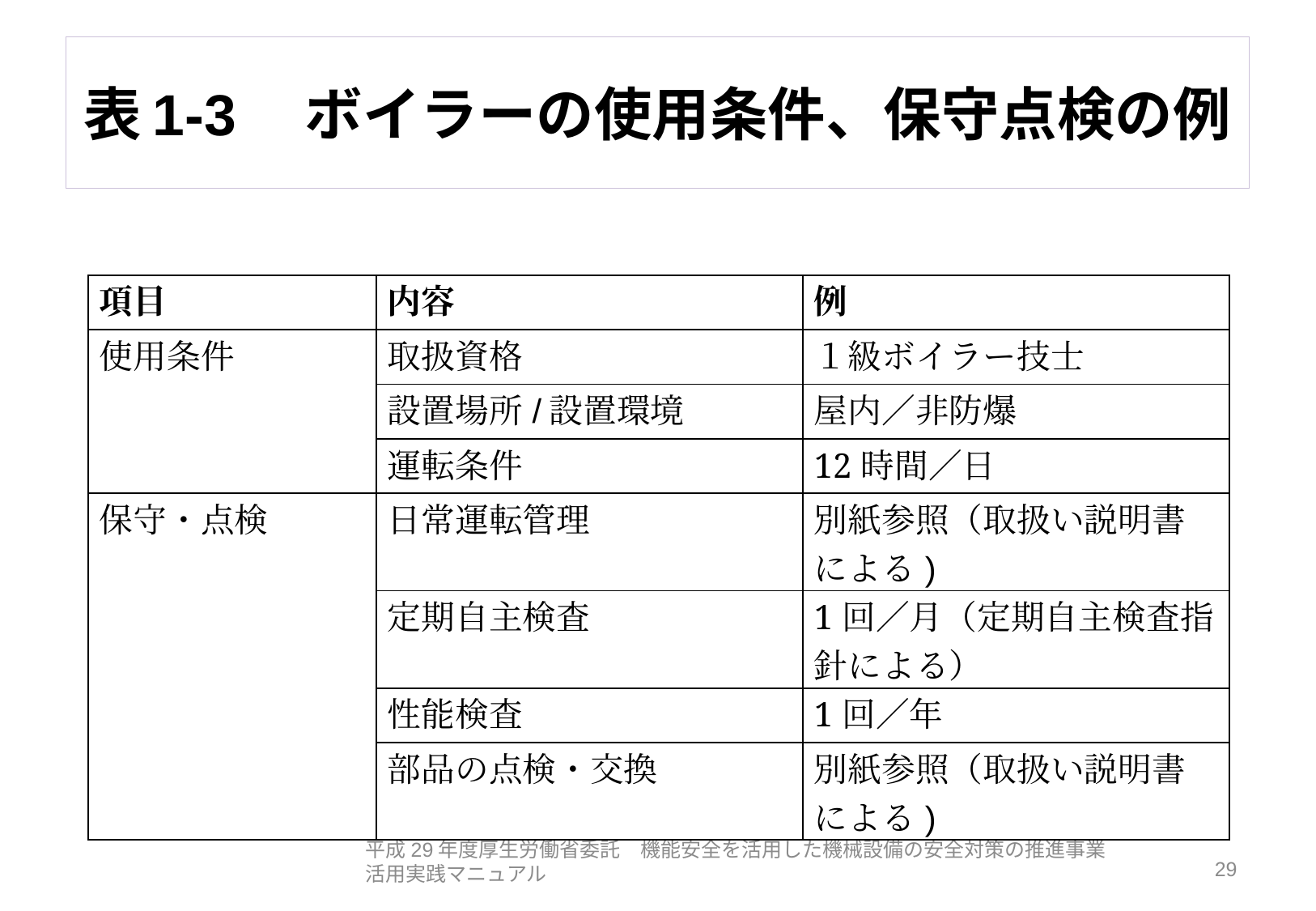

# 表1-3　ボイラーの使用条件、保守点検の例
| 項目 | 内容 | 例 |
| --- | --- | --- |
| 使用条件 | 取扱資格 | １級ボイラー技士 |
|  | 設置場所/設置環境 | 屋内／非防爆 |
|  | 運転条件 | 12時間／日 |
| 保守・点検 | 日常運転管理 | 別紙参照（取扱い説明書による) |
|  | 定期自主検査 | 1回／月（定期自主検査指針による） |
|  | 性能検査 | 1回／年 |
|  | 部品の点検・交換 | 別紙参照（取扱い説明書による) |
平成29年度厚生労働省委託　機能安全を活用した機械設備の安全対策の推進事業　活用実践マニュアル
29